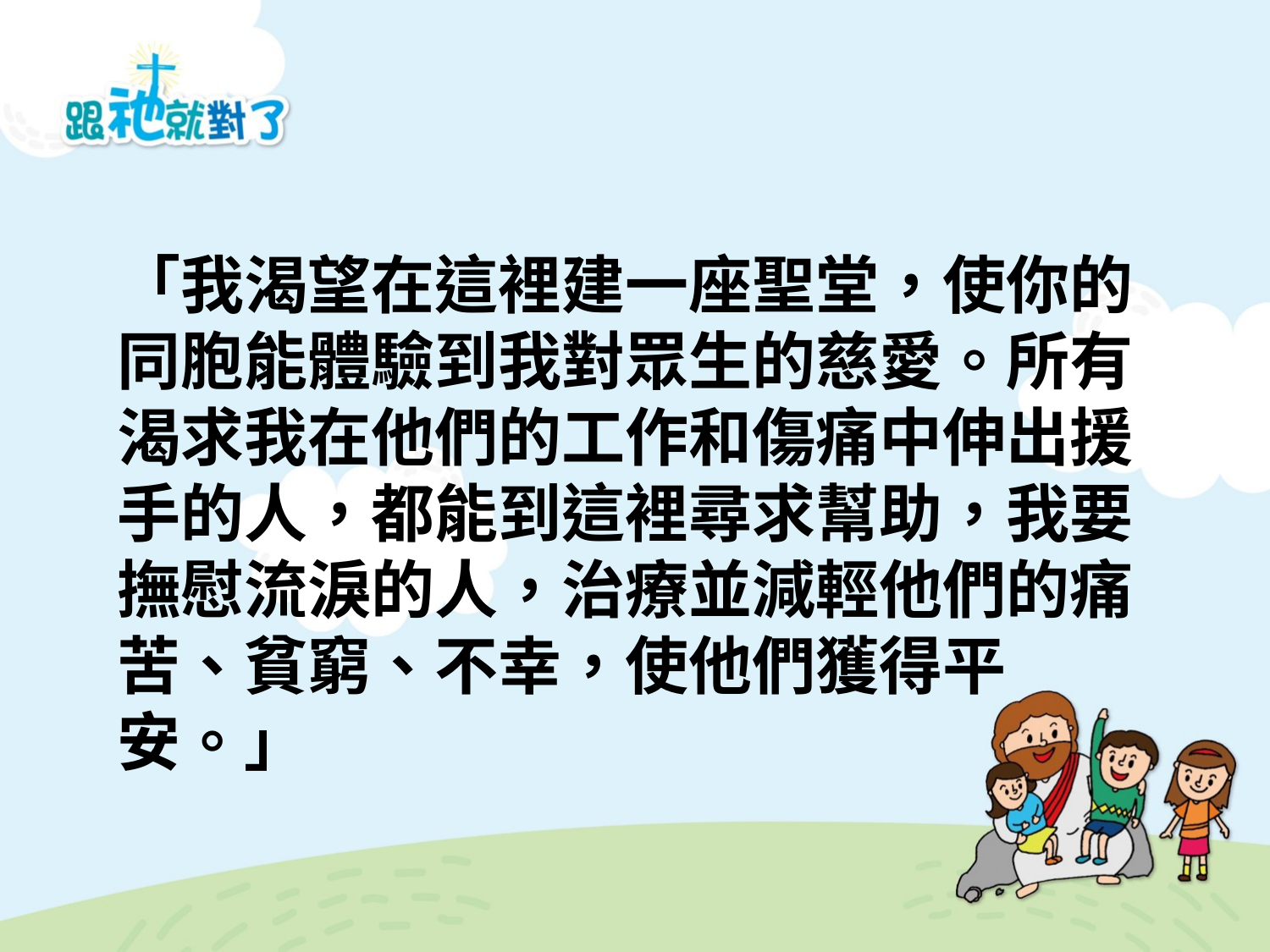

「我渴望在這裡建一座聖堂，使你的同胞能體驗到我對眾生的慈愛。所有渴求我在他們的工作和傷痛中伸出援手的人，都能到這裡尋求幫助，我要撫慰流淚的人，治療並減輕他們的痛苦、貧窮、不幸，使他們獲得平安。」